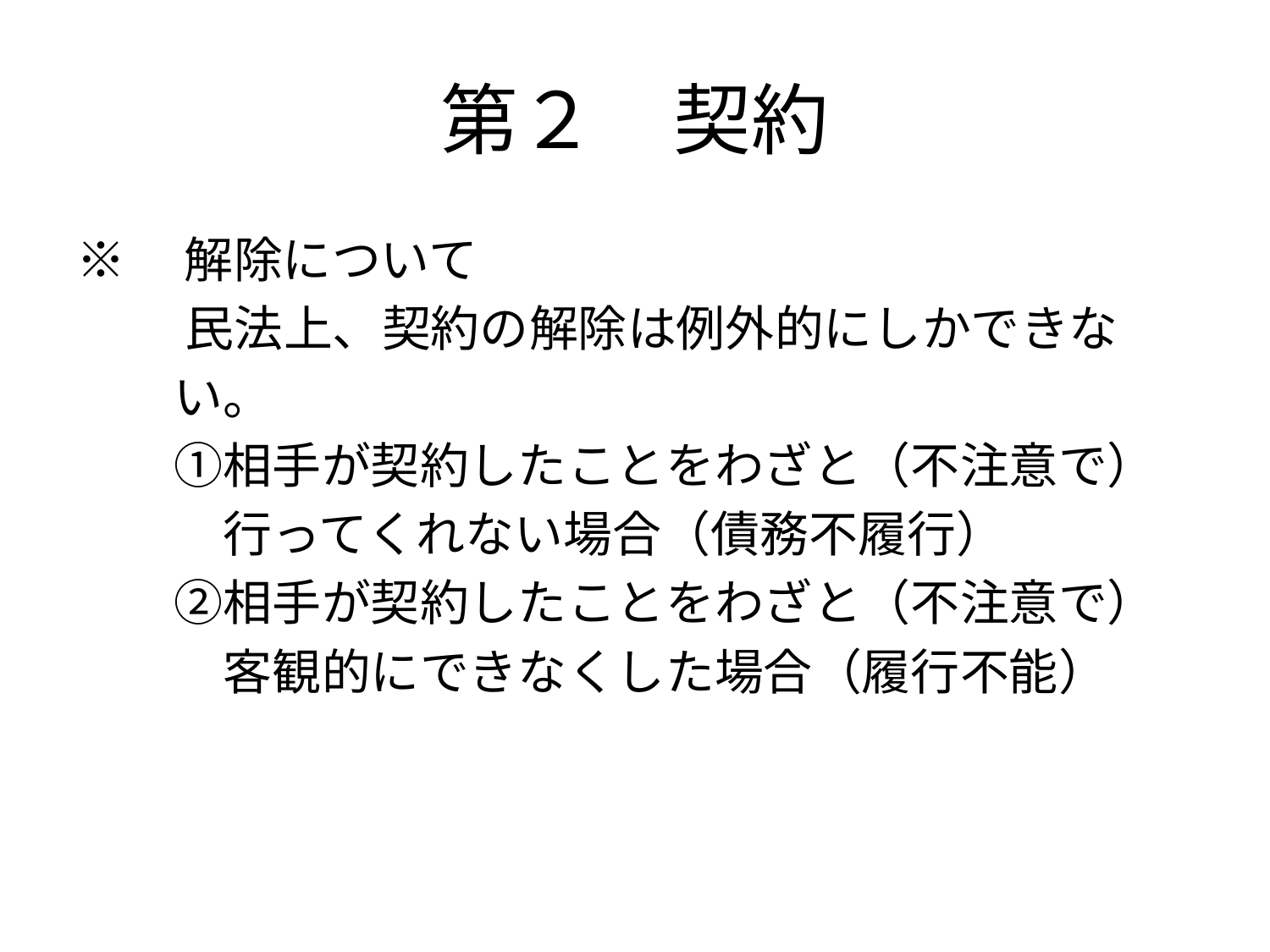

# 第２　契約
※　解除について
　　 民法上、契約の解除は例外的にしかできな
　　い。
　　①相手が契約したことをわざと（不注意で）
　　　行ってくれない場合（債務不履行）
　　②相手が契約したことをわざと（不注意で）
　　　客観的にできなくした場合（履行不能）